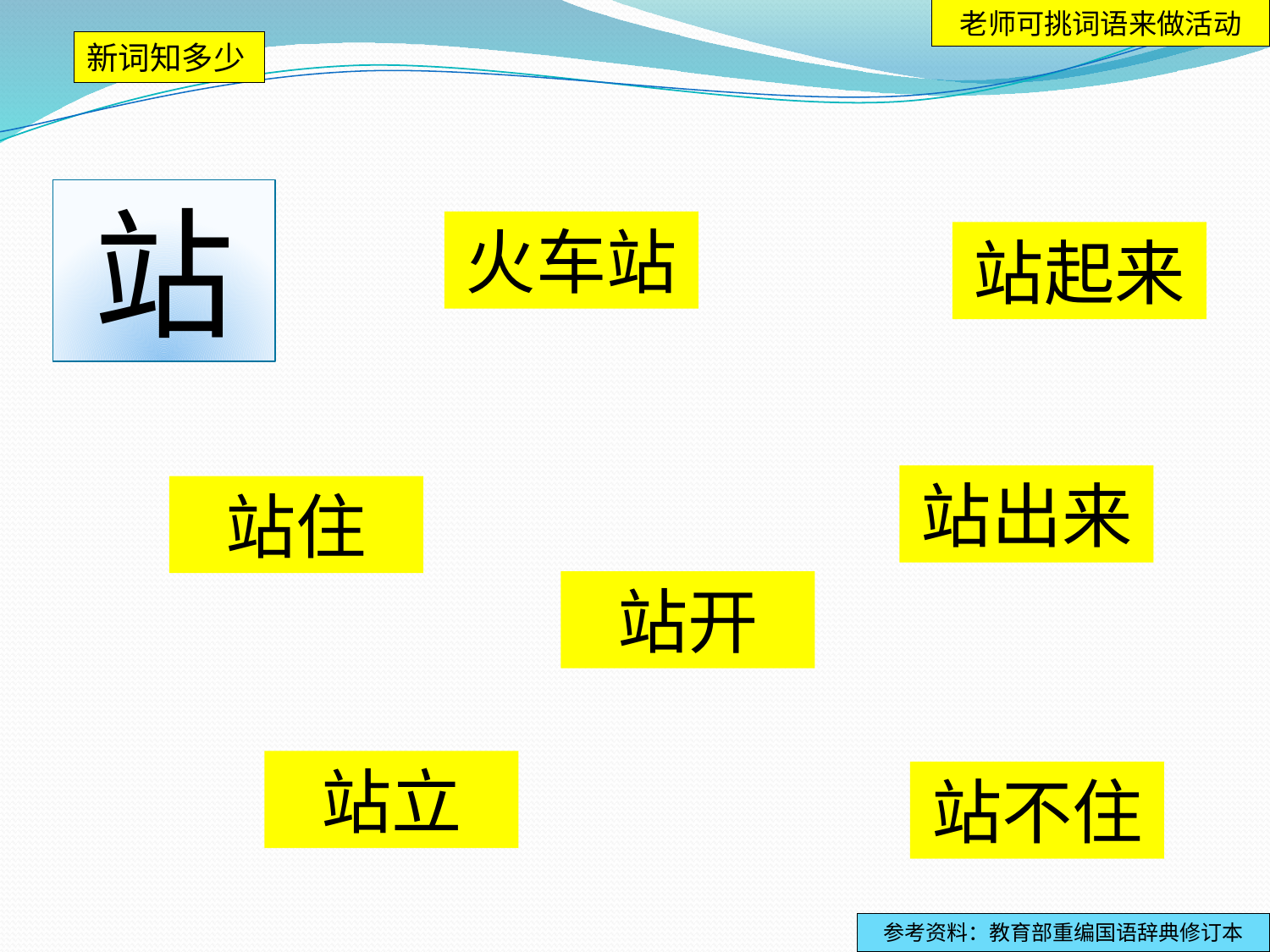

老师可挑词语来做活动
新词知多少
站
火车站
站起来
站出来
站住
站开
站立
站不住
参考资料：教育部重编国语辞典修订本